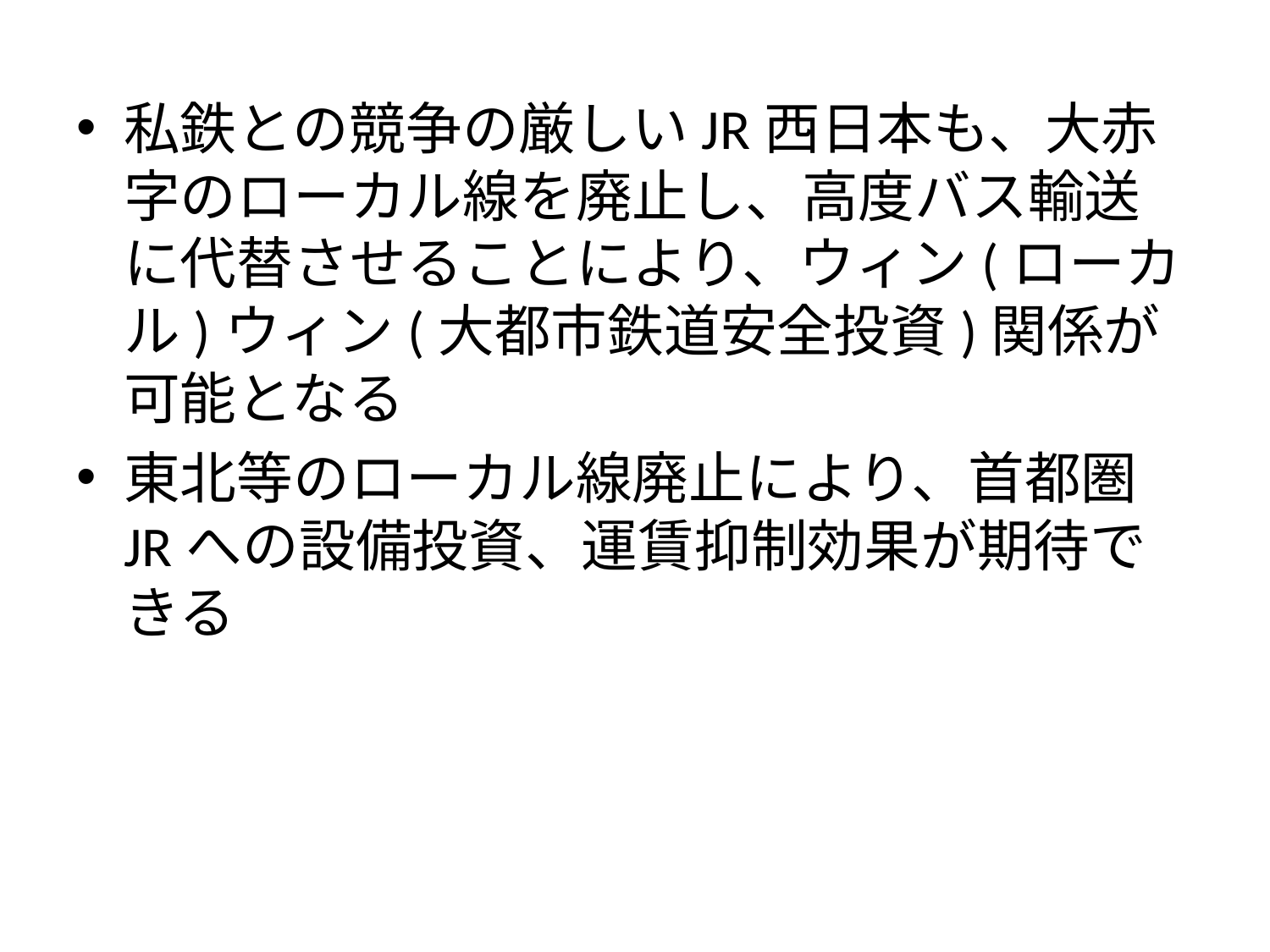

私鉄との競争の厳しいJR西日本も、大赤字のローカル線を廃止し、高度バス輸送に代替させることにより、ウィン(ローカル)ウィン(大都市鉄道安全投資)関係が可能となる
東北等のローカル線廃止により、首都圏JRへの設備投資、運賃抑制効果が期待できる